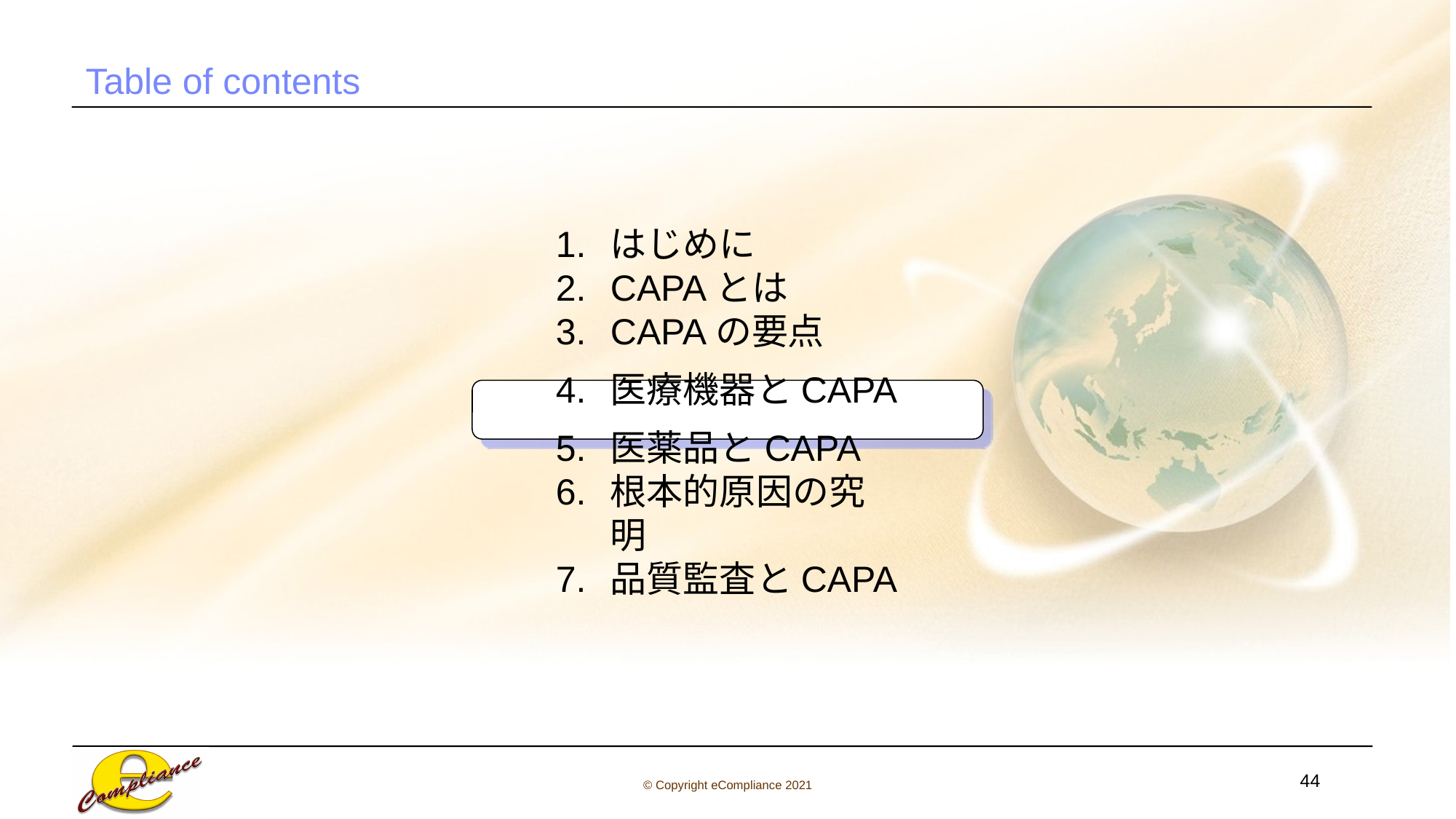

Table of contents
はじめに
CAPAとは
CAPAの要点

医療機器とCAPA

医薬品とCAPA
根本的原因の究明
品質監査とCAPA